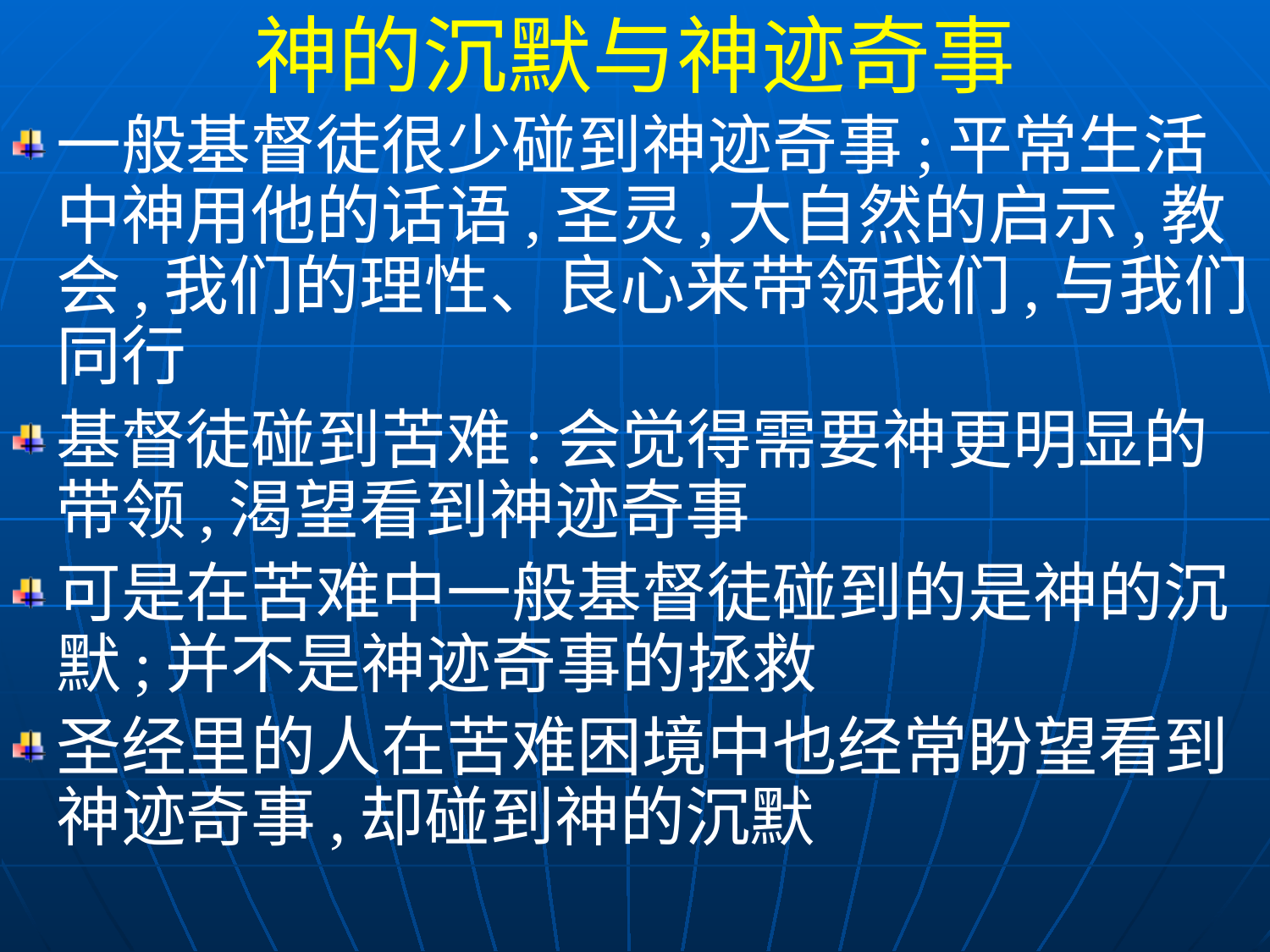

神的沉默与神迹奇事
一般基督徒很少碰到神迹奇事;平常生活中神用他的话语,圣灵,大自然的启示,教会,我们的理性、良心来带领我们,与我们同行
基督徒碰到苦难:会觉得需要神更明显的带领,渴望看到神迹奇事
可是在苦难中一般基督徒碰到的是神的沉默;并不是神迹奇事的拯救
圣经里的人在苦难困境中也经常盼望看到神迹奇事,却碰到神的沉默